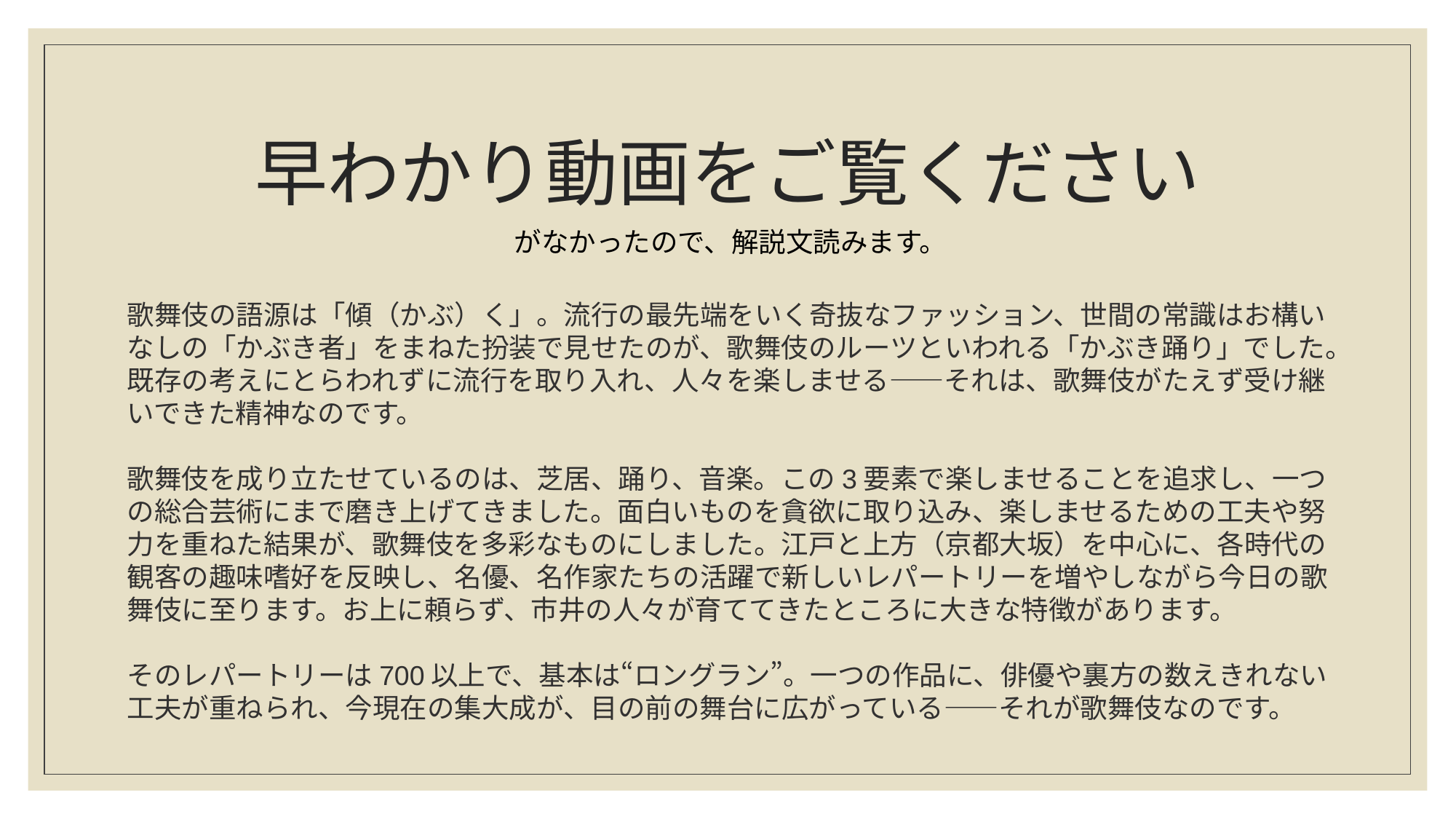

# 早わかり動画をご覧ください
がなかったので、解説文読みます。
歌舞伎の語源は「傾（かぶ）く」。流行の最先端をいく奇抜なファッション、世間の常識はお構いなしの「かぶき者」をまねた扮装で見せたのが、歌舞伎のルーツといわれる「かぶき踊り」でした。既存の考えにとらわれずに流行を取り入れ、人々を楽しませる――それは、歌舞伎がたえず受け継いできた精神なのです。
歌舞伎を成り立たせているのは、芝居、踊り、音楽。この3要素で楽しませることを追求し、一つの総合芸術にまで磨き上げてきました。面白いものを貪欲に取り込み、楽しませるための工夫や努力を重ねた結果が、歌舞伎を多彩なものにしました。江戸と上方（京都大坂）を中心に、各時代の観客の趣味嗜好を反映し、名優、名作家たちの活躍で新しいレパートリーを増やしながら今日の歌舞伎に至ります。お上に頼らず、市井の人々が育ててきたところに大きな特徴があります。
そのレパートリーは700以上で、基本は“ロングラン”。一つの作品に、俳優や裏方の数えきれない工夫が重ねられ、今現在の集大成が、目の前の舞台に広がっている――それが歌舞伎なのです。